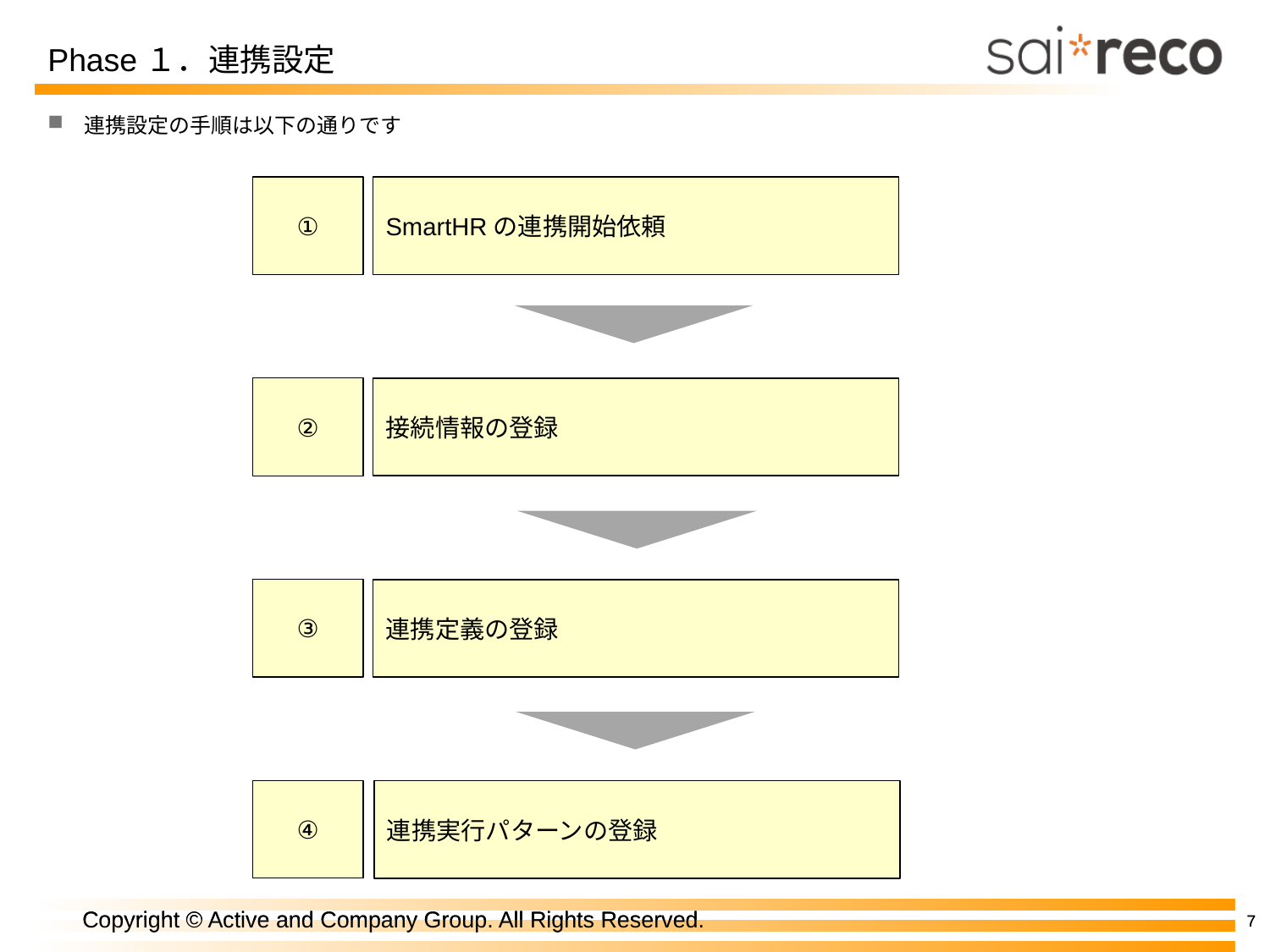

# Phase１．連携設定
連携設定の手順は以下の通りです
①
SmartHRの連携開始依頼

②
接続情報の登録

③
連携定義の登録

④
連携実行パターンの登録